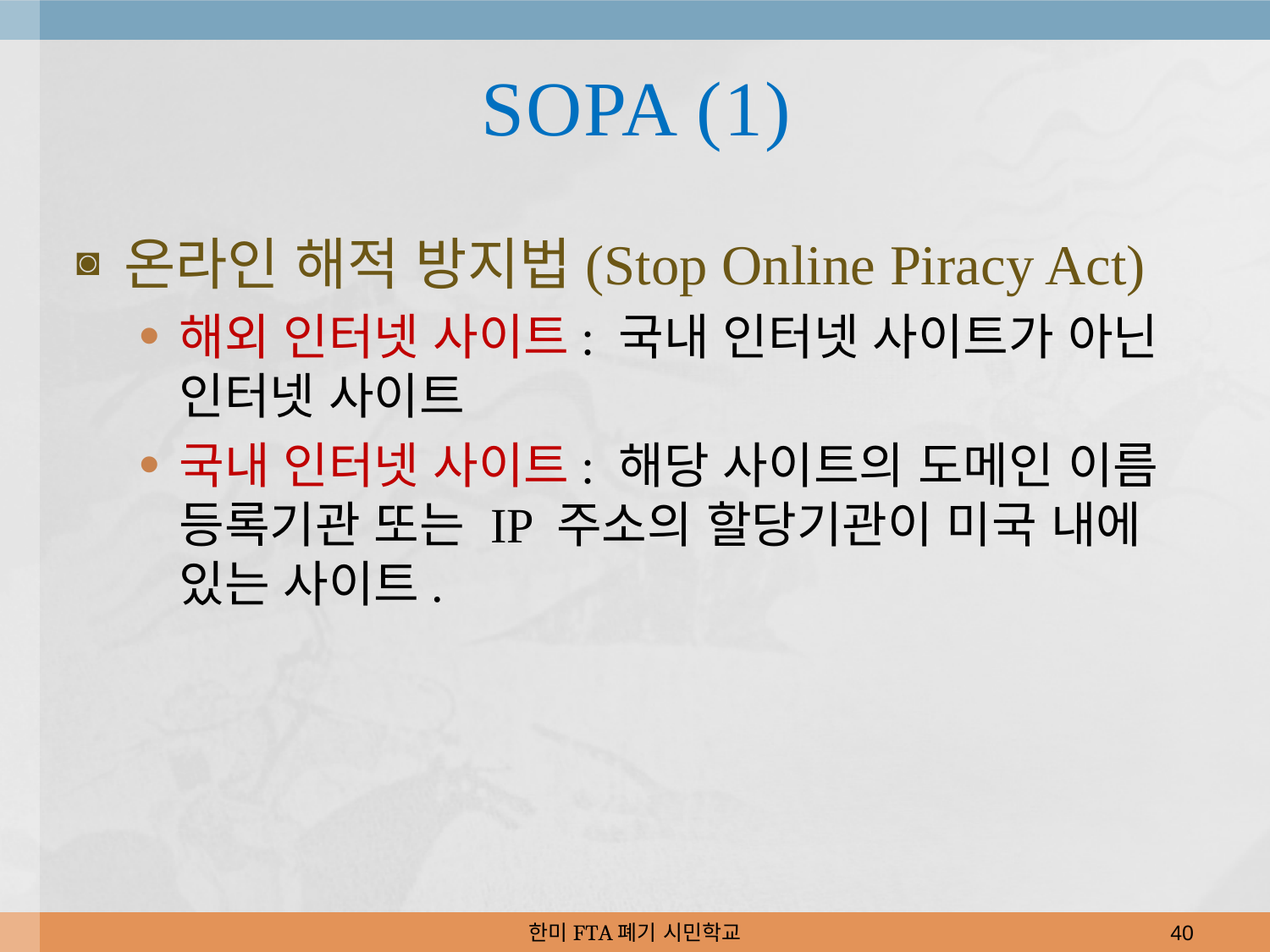

# SOPA (1)
온라인 해적 방지법(Stop Online Piracy Act)
해외 인터넷 사이트: 국내 인터넷 사이트가 아닌 인터넷 사이트
국내 인터넷 사이트: 해당 사이트의 도메인 이름 등록기관 또는 IP 주소의 할당기관이 미국 내에 있는 사이트.
한미FTA폐기 시민학교
40